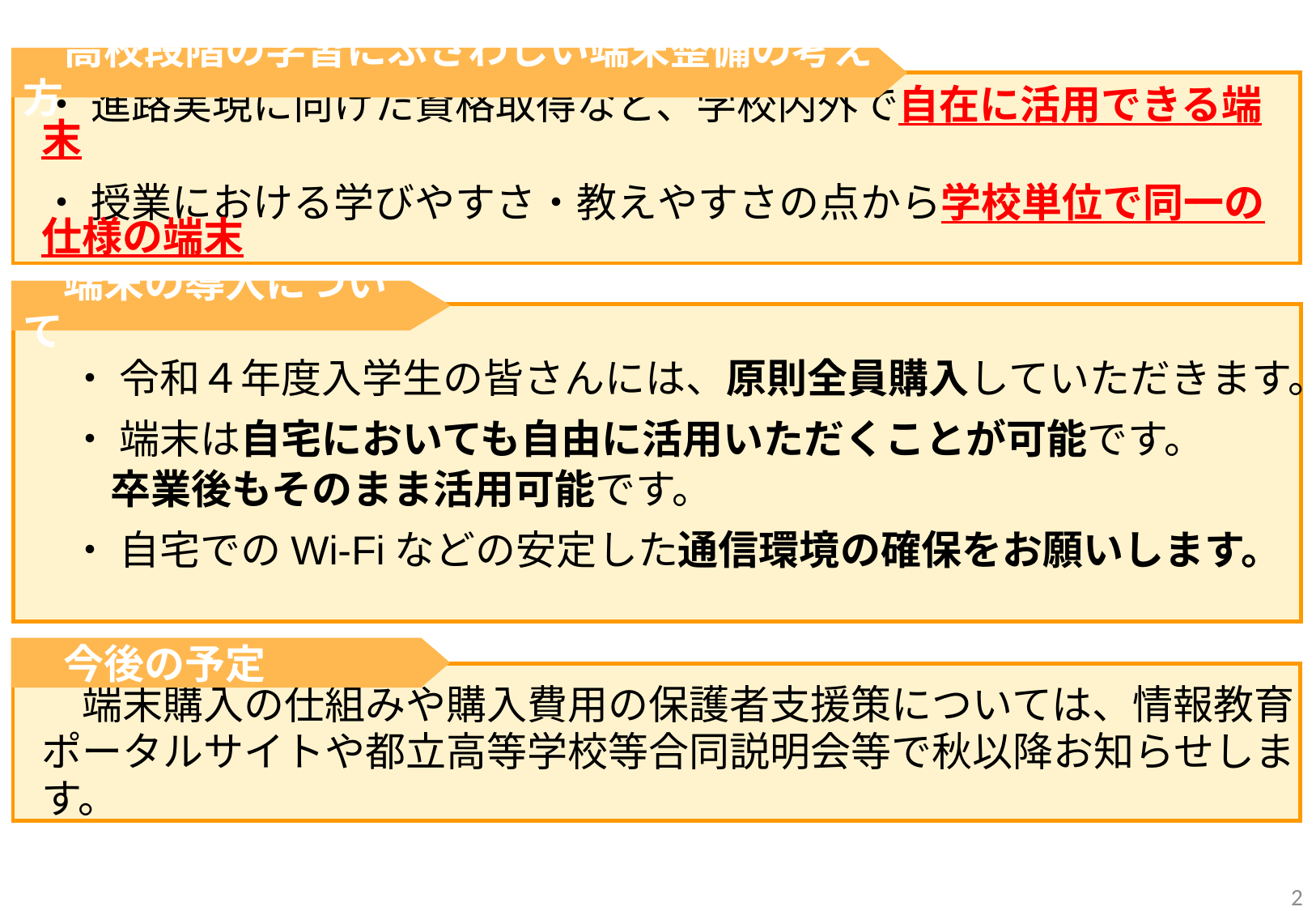

高校段階の学習にふさわしい端末整備の考え方
・ 進路実現に向けた資格取得など、学校内外で自在に活用できる端末
・ 授業における学びやすさ・教えやすさの点から学校単位で同一の仕様の端末
　端末の導入について
　・ 令和４年度入学生の皆さんには、原則全員購入していただきます。
　・ 端末は自宅においても自由に活用いただくことが可能です。
　　卒業後もそのまま活用可能です。
　・ 自宅でのWi‐Fiなどの安定した通信環境の確保をお願いします。
　今後の予定
　端末購入の仕組みや購入費用の保護者支援策については、情報教育ポータルサイトや都立高等学校等合同説明会等で秋以降お知らせします。
2